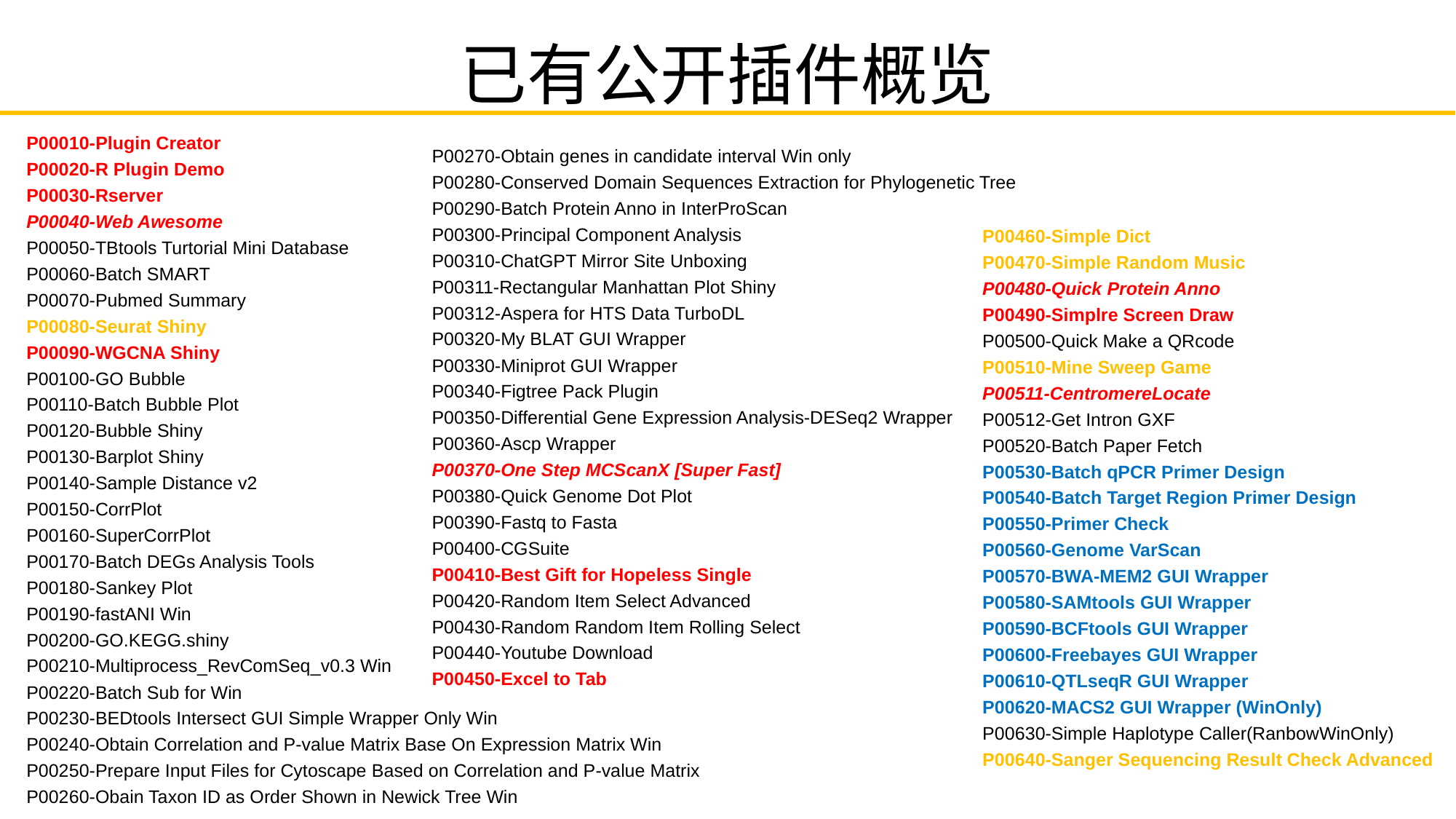

已有公开插件概览
P00010-Plugin Creator
P00020-R Plugin Demo
P00030-Rserver
P00040-Web Awesome
P00050-TBtools Turtorial Mini Database
P00060-Batch SMART
P00070-Pubmed Summary
P00080-Seurat Shiny
P00090-WGCNA Shiny
P00100-GO Bubble
P00110-Batch Bubble Plot
P00120-Bubble Shiny
P00130-Barplot Shiny
P00140-Sample Distance v2
P00150-CorrPlot
P00160-SuperCorrPlot
P00170-Batch DEGs Analysis Tools
P00180-Sankey Plot
P00190-fastANI Win
P00200-GO.KEGG.shiny
P00210-Multiprocess_RevComSeq_v0.3 Win
P00220-Batch Sub for Win
P00230-BEDtools Intersect GUI Simple Wrapper Only Win
P00240-Obtain Correlation and P-value Matrix Base On Expression Matrix Win
P00250-Prepare Input Files for Cytoscape Based on Correlation and P-value Matrix
P00260-Obain Taxon ID as Order Shown in Newick Tree Win
P00270-Obtain genes in candidate interval Win only
P00280-Conserved Domain Sequences Extraction for Phylogenetic Tree
P00290-Batch Protein Anno in InterProScan
P00300-Principal Component Analysis
P00310-ChatGPT Mirror Site Unboxing
P00311-Rectangular Manhattan Plot Shiny
P00312-Aspera for HTS Data TurboDL
P00320-My BLAT GUI Wrapper
P00330-Miniprot GUI Wrapper
P00340-Figtree Pack Plugin
P00350-Differential Gene Expression Analysis-DESeq2 Wrapper
P00360-Ascp Wrapper
P00370-One Step MCScanX [Super Fast]
P00380-Quick Genome Dot Plot
P00390-Fastq to Fasta
P00400-CGSuite
P00410-Best Gift for Hopeless Single
P00420-Random Item Select Advanced
P00430-Random Random Item Rolling Select
P00440-Youtube Download
P00450-Excel to Tab
P00460-Simple Dict
P00470-Simple Random Music
P00480-Quick Protein Anno
P00490-Simplre Screen Draw
P00500-Quick Make a QRcode
P00510-Mine Sweep Game
P00511-CentromereLocate
P00512-Get Intron GXF
P00520-Batch Paper Fetch
P00530-Batch qPCR Primer Design
P00540-Batch Target Region Primer Design
P00550-Primer Check
P00560-Genome VarScan
P00570-BWA-MEM2 GUI Wrapper
P00580-SAMtools GUI Wrapper
P00590-BCFtools GUI Wrapper
P00600-Freebayes GUI Wrapper
P00610-QTLseqR GUI Wrapper
P00620-MACS2 GUI Wrapper (WinOnly)
P00630-Simple Haplotype Caller(RanbowWinOnly)
P00640-Sanger Sequencing Result Check Advanced